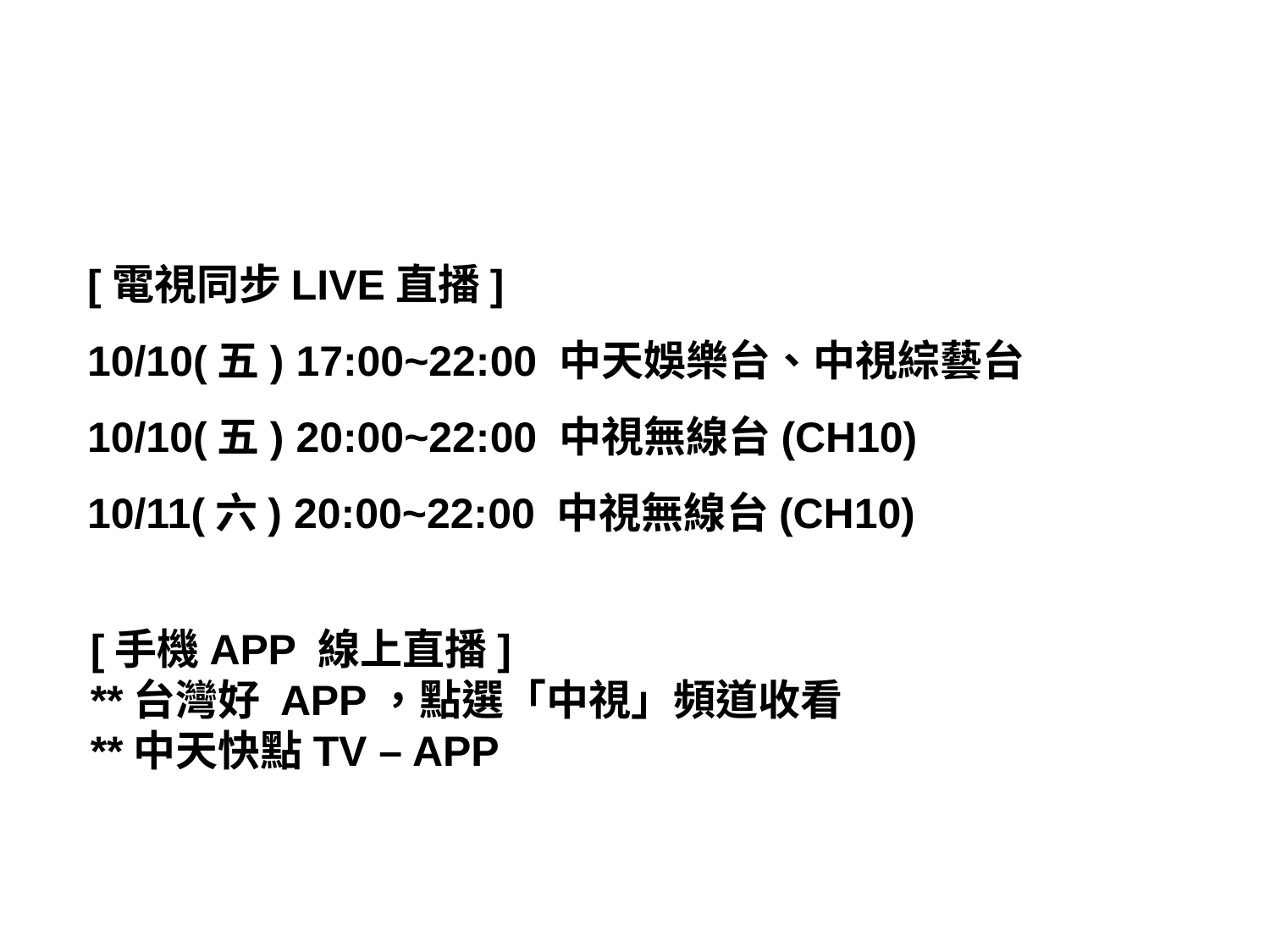

#
[電視同步LIVE直播]
10/10(五) 17:00~22:00 中天娛樂台、中視綜藝台
10/10(五) 20:00~22:00 中視無線台(CH10) 
10/11(六) 20:00~22:00 中視無線台(CH10)
[手機APP 線上直播]
**台灣好 APP，點選「中視」頻道收看
**中天快點TV – APP